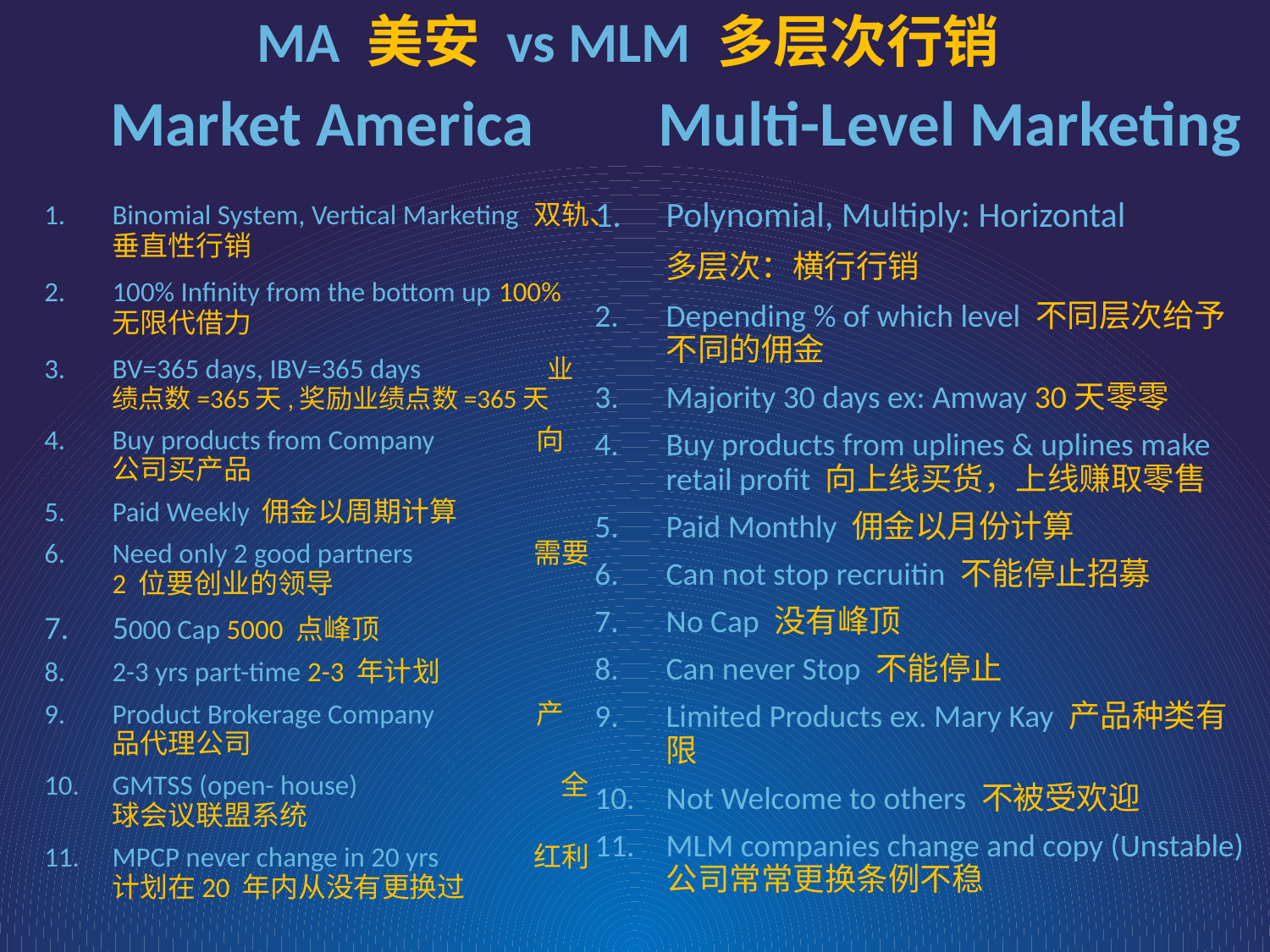

MA 美安 vs MLM 多层次行销
Market America
Multi-Level Marketing

Binomial System, Vertical Marketing 双轨、垂直性行销
100% Infinity from the bottom up 100%无限代借力
BV=365 days, IBV=365 days                业绩点数=365天,奖励业绩点数=365天
Buy products from Company               向公司买产品
Paid Weekly 佣金以周期计算
Need only 2 good partners                  需要 2 位要创业的领导
5000 Cap 5000 点峰顶
2-3 yrs part-time 2-3 年计划
Product Brokerage Company               产品代理公司
GMTSS (open- house)                               全球会议联盟系统
MPCP never change in 20 yrs              红利计划在20 年内从没有更换过
Polynomial, Multiply: Horizontal
        多层次：横行行销
Depending % of which level 不同层次给予不同的佣金
Majority 30 days ex: Amway 30天零零
Buy products from uplines & uplines make retail profit 向上线买货，上线赚取零售
Paid Monthly 佣金以月份计算
Can not stop recruitin 不能停止招募
No Cap 没有峰顶
Can never Stop 不能停止
Limited Products ex. Mary Kay 产品种类有限
Not Welcome to others 不被受欢迎
MLM companies change and copy (Unstable) 公司常常更换条例不稳